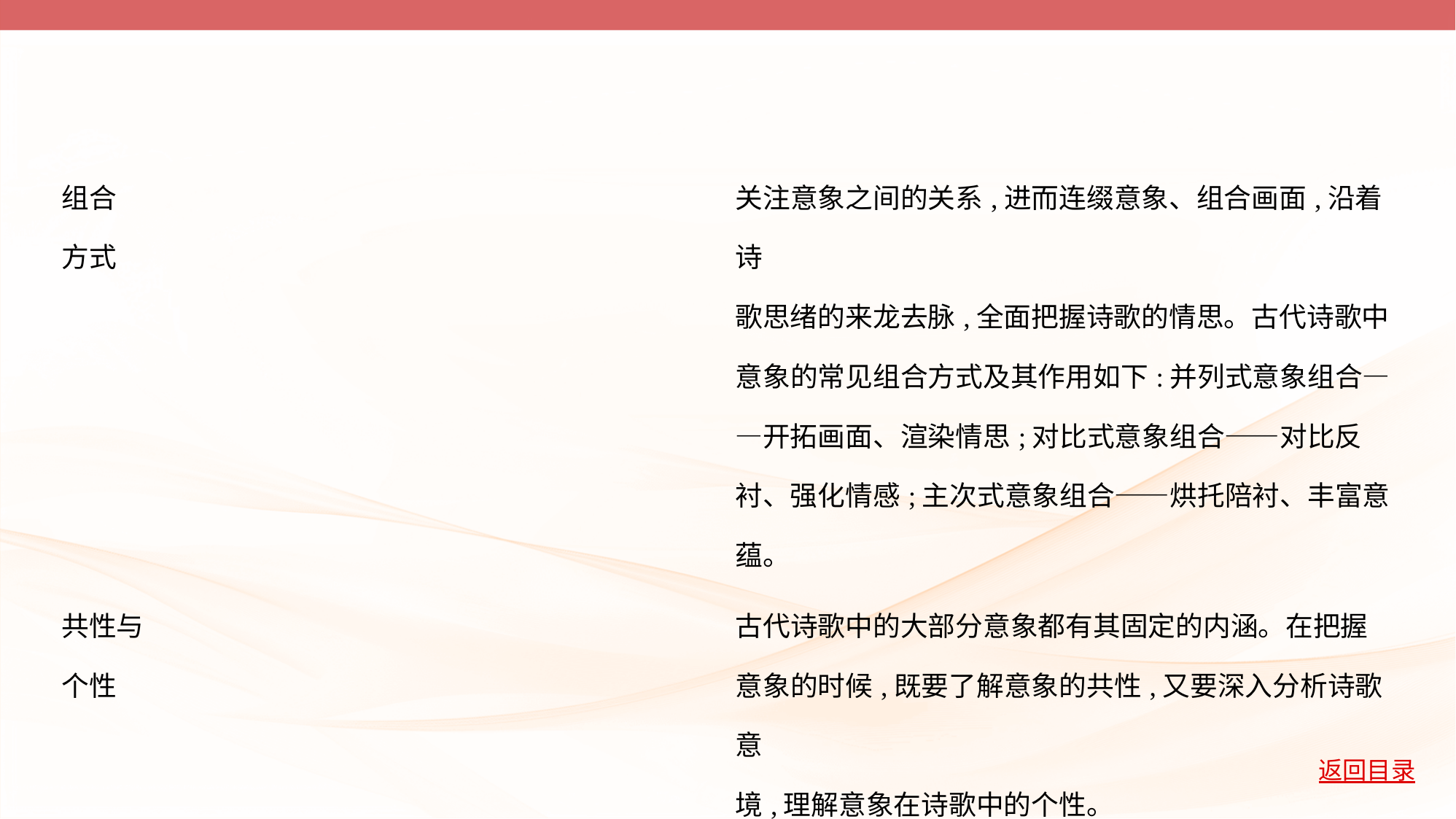

| 组合 方式 | 关注意象之间的关系,进而连缀意象、组合画面,沿着诗 歌思绪的来龙去脉,全面把握诗歌的情思。古代诗歌中 意象的常见组合方式及其作用如下:并列式意象组合— —开拓画面、渲染情思;对比式意象组合——对比反 衬、强化情感;主次式意象组合——烘托陪衬、丰富意 蕴。 |
| --- | --- |
| 共性与 个性 | 古代诗歌中的大部分意象都有其固定的内涵。在把握 意象的时候,既要了解意象的共性,又要深入分析诗歌意 境,理解意象在诗歌中的个性。 |